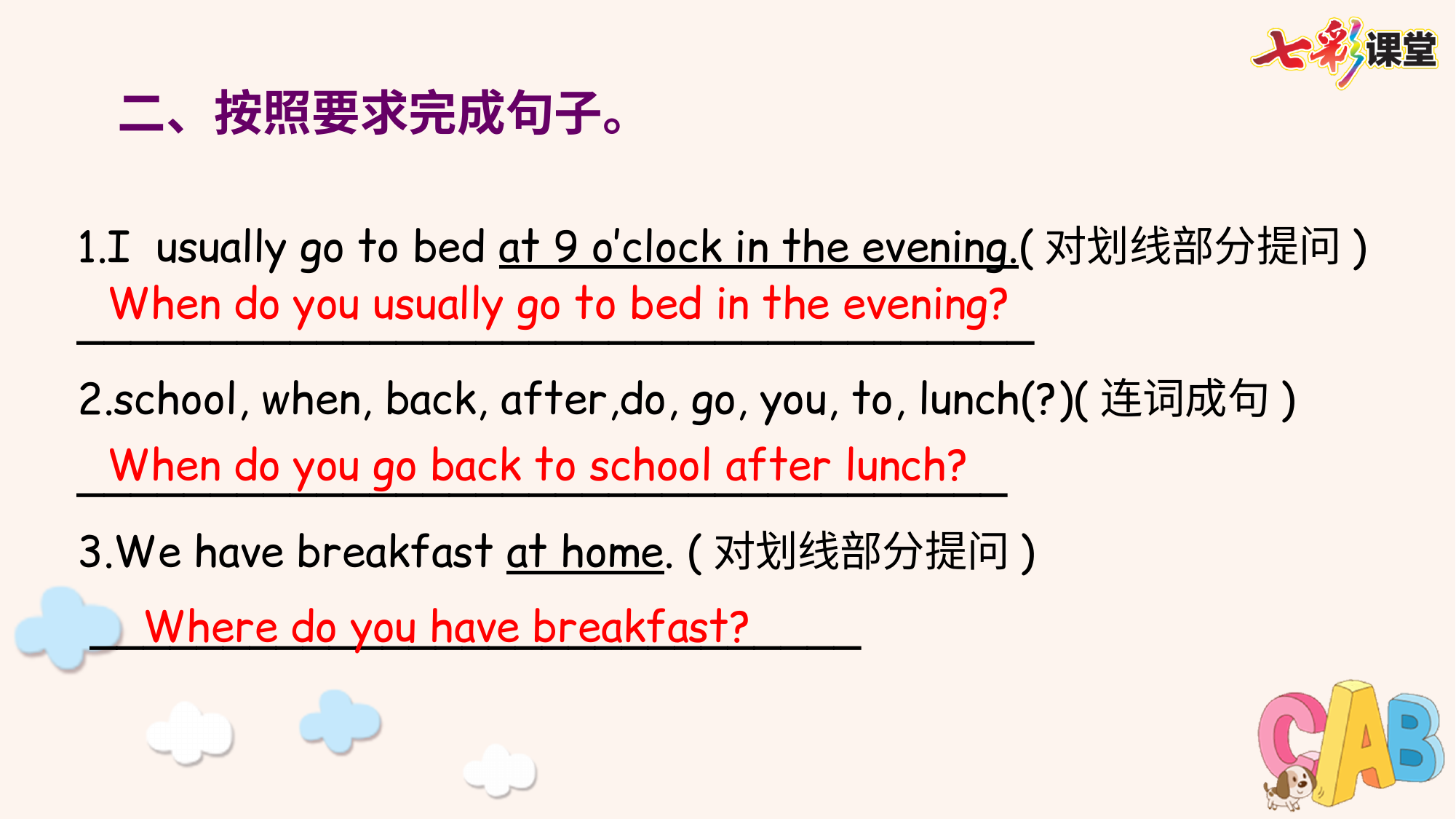

二、按照要求完成句子。
1.I  usually go to bed at 9 o’clock in the evening.(对划线部分提问)
____________________________________
2.school, when, back, after,do, go, you, to, lunch(?)(连词成句)
___________________________________
3.We have breakfast at home. (对划线部分提问)
 _____________________________
When do you usually go to bed in the evening?
When do you go back to school after lunch?
Where do you have breakfast?